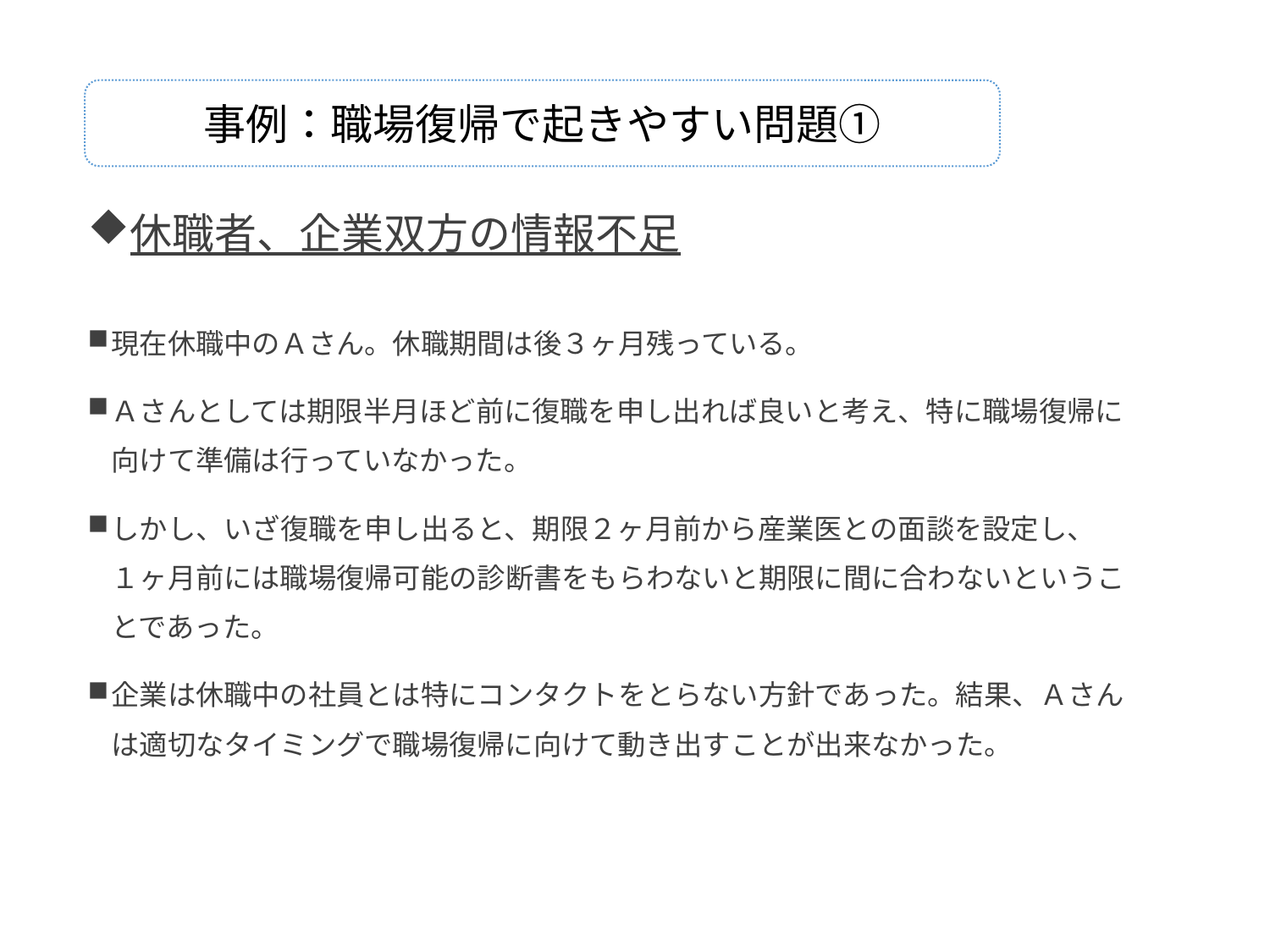

事例：職場復帰で起きやすい問題①
休職者、企業双方の情報不足
現在休職中のＡさん。休職期間は後３ヶ月残っている。
Ａさんとしては期限半月ほど前に復職を申し出れば良いと考え、特に職場復帰に向けて準備は行っていなかった。
しかし、いざ復職を申し出ると、期限２ヶ月前から産業医との面談を設定し、１ヶ月前には職場復帰可能の診断書をもらわないと期限に間に合わないということであった。
企業は休職中の社員とは特にコンタクトをとらない方針であった。結果、Ａさんは適切なタイミングで職場復帰に向けて動き出すことが出来なかった。